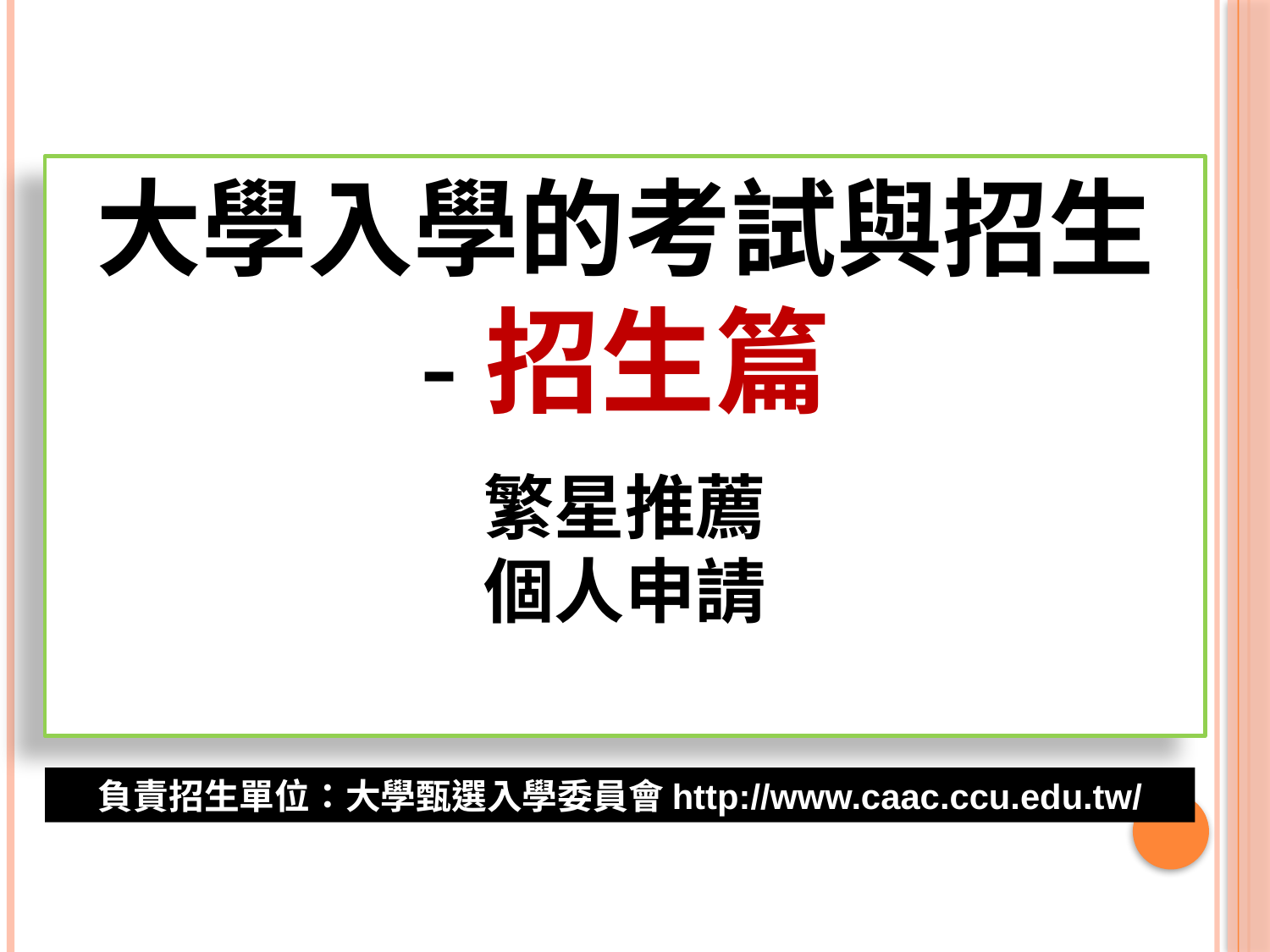

大學入學的考試與招生
-招生篇
繁星推薦
個人申請

負責招生單位：大學甄選入學委員會http://www.caac.ccu.edu.tw/